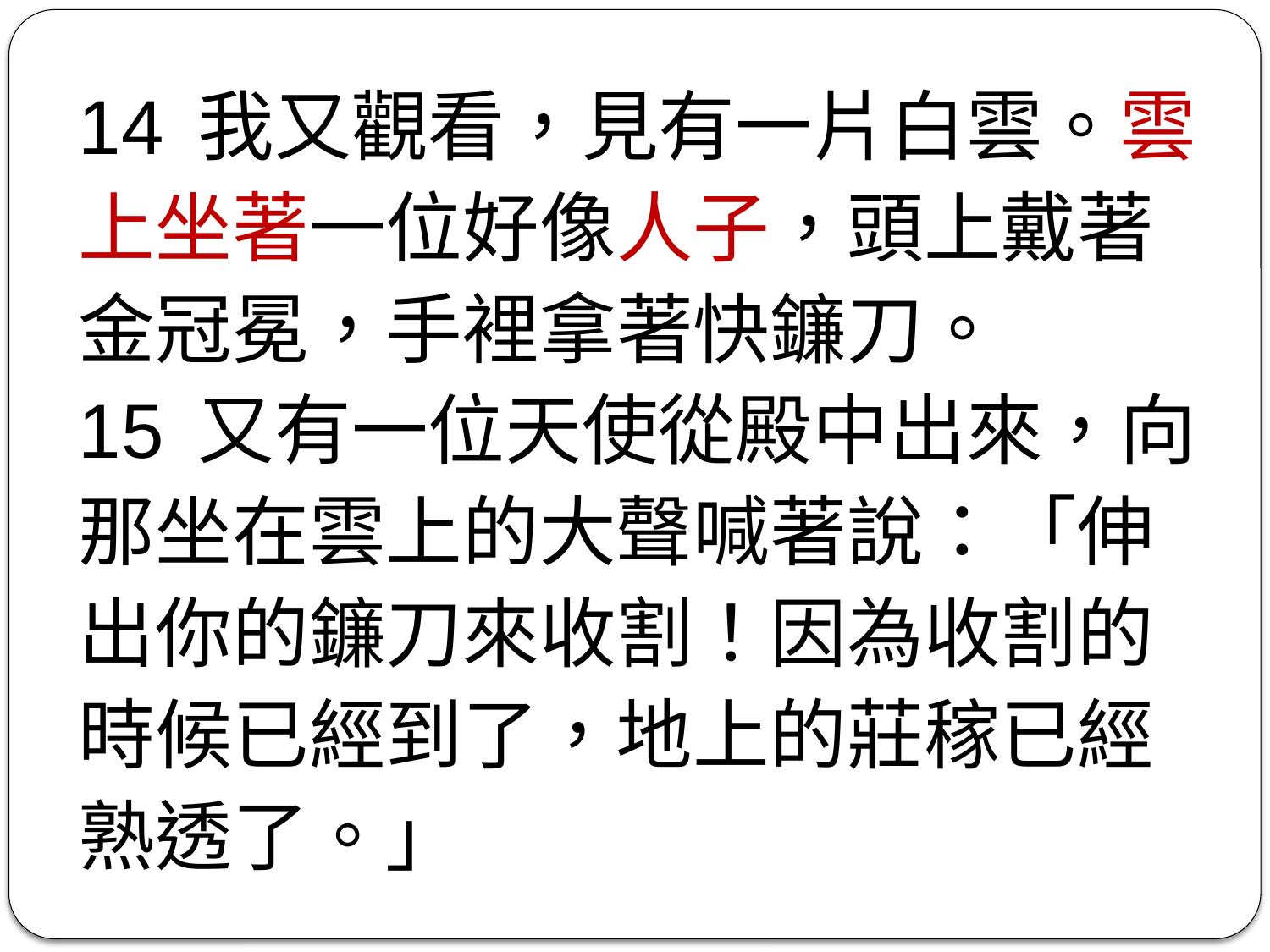

14 我又觀看，見有一片白雲。雲上坐著一位好像人子，頭上戴著金冠冕，手裡拿著快鐮刀。 15 又有一位天使從殿中出來，向那坐在雲上的大聲喊著說：「伸出你的鐮刀來收割！因為收割的時候已經到了，地上的莊稼已經熟透了。」